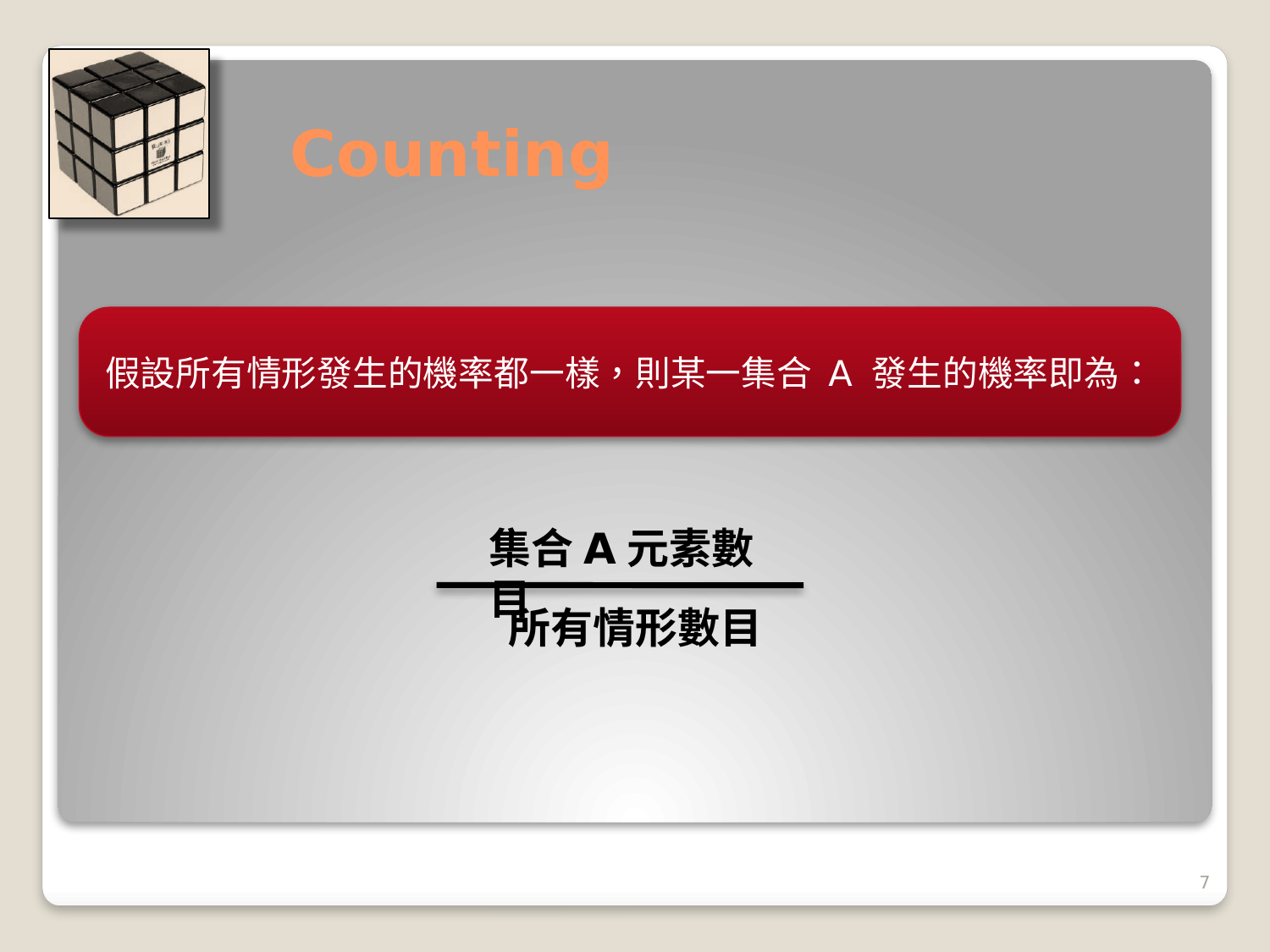

# Counting
假設所有情形發生的機率都一樣，則某一集合 A 發生的機率即為：
集合A元素數目
所有情形數目
7